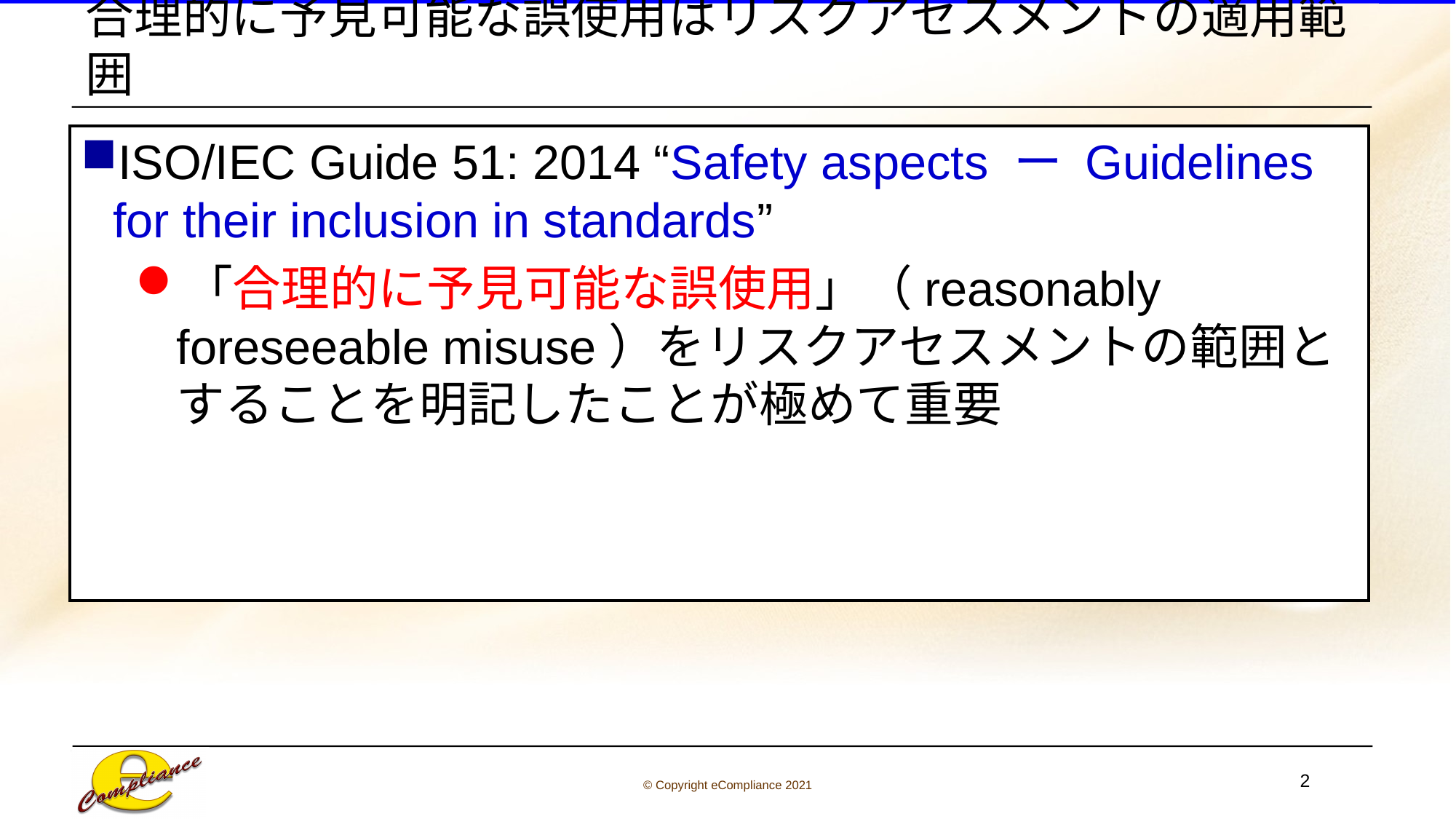

# 合理的に予見可能な誤使用はリスクアセスメントの適用範囲
ISO/IEC Guide 51: 2014 “Safety aspects ー Guidelines for their inclusion in standards”
「合理的に予見可能な誤使用」（reasonably foreseeable misuse）をリスクアセスメントの範囲とすることを明記したことが極めて重要